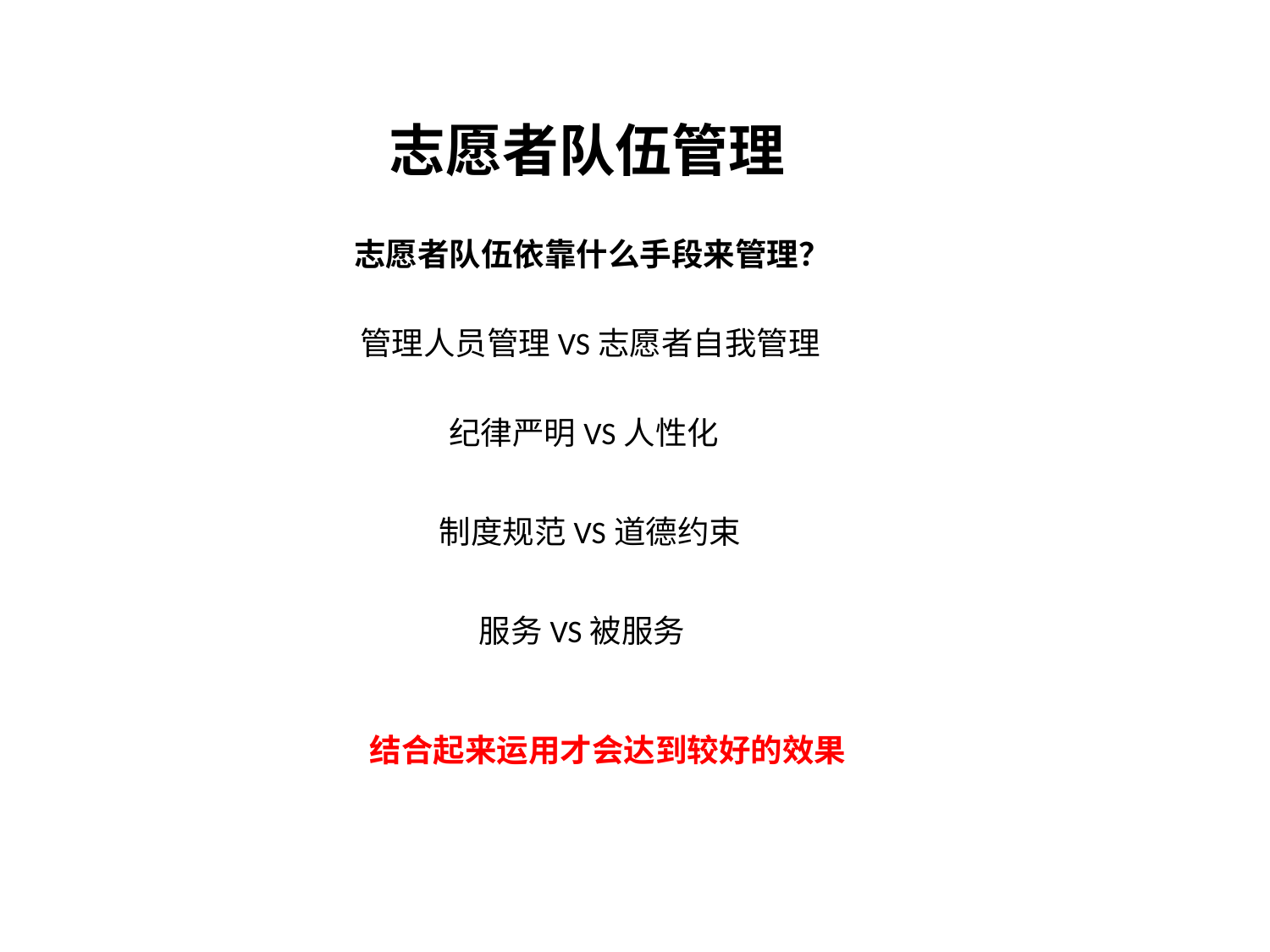

志愿者队伍管理
志愿者队伍依靠什么手段来管理？
管理人员管理VS志愿者自我管理
纪律严明VS人性化
制度规范VS道德约束
服务VS被服务
结合起来运用才会达到较好的效果